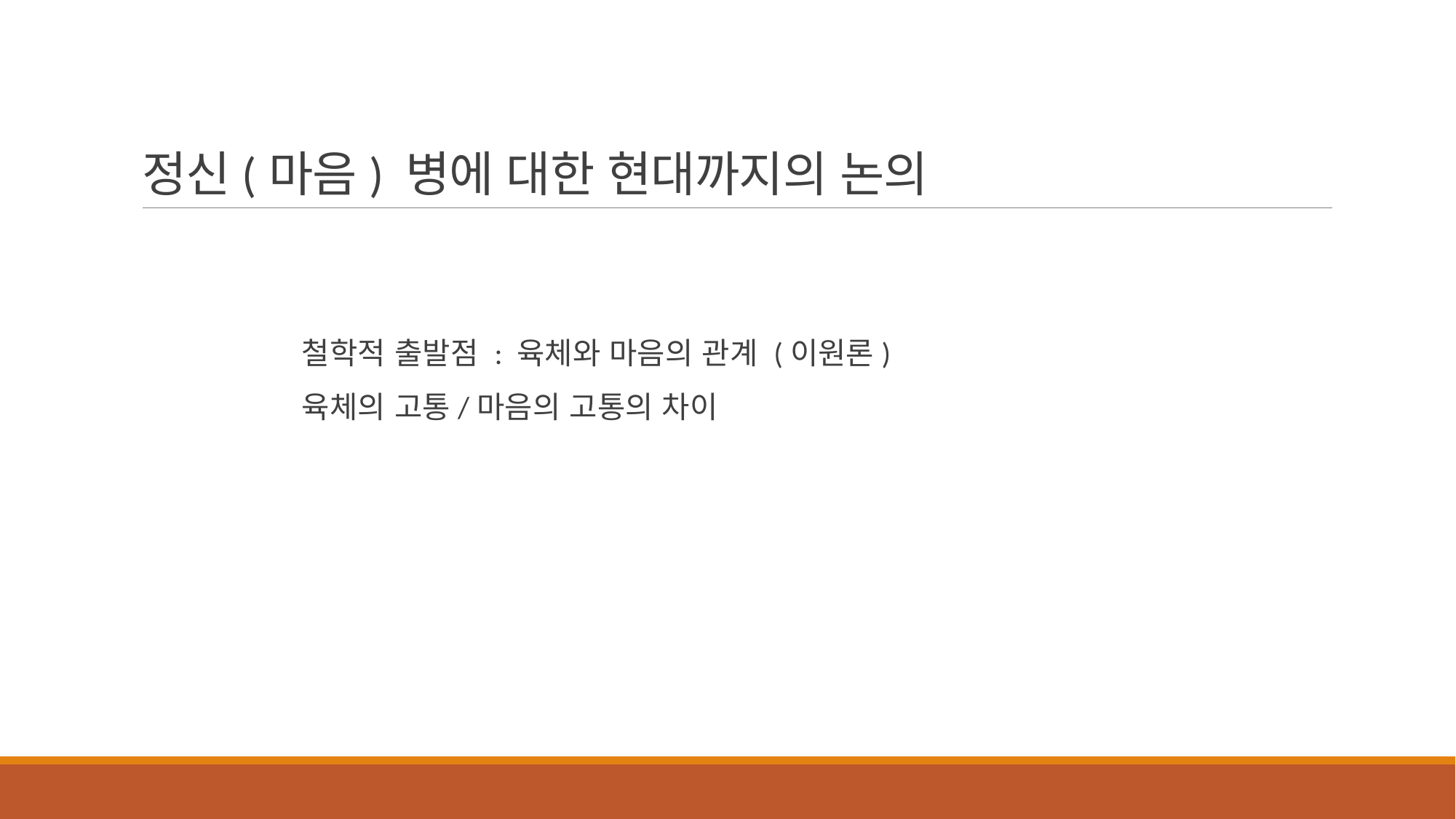

# 정신(마음) 병에 대한 현대까지의 논의
철학적 출발점 : 육체와 마음의 관계 (이원론)
육체의 고통/마음의 고통의 차이